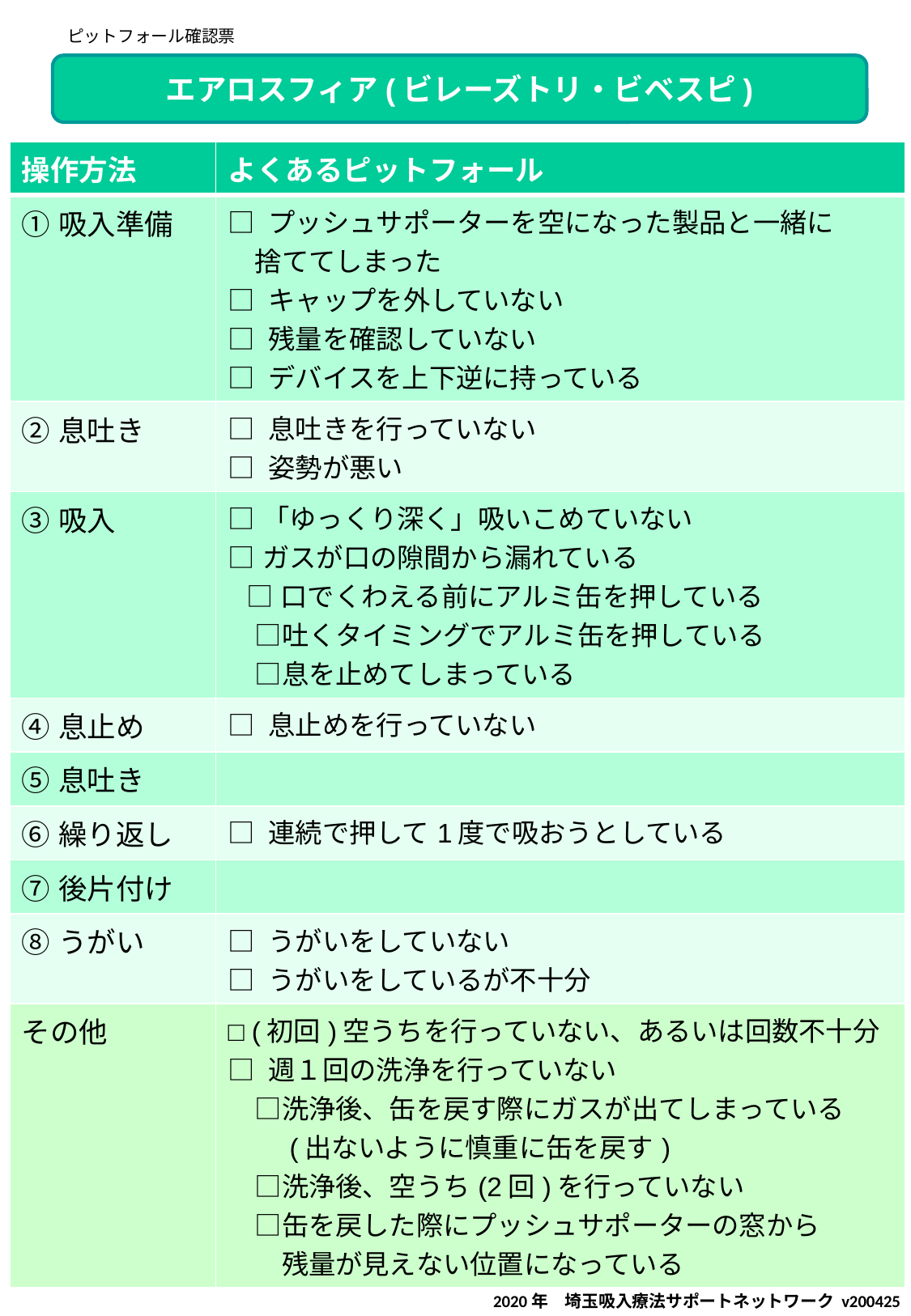

ピットフォール確認票
エアロスフィア(ビレーズトリ・ビベスピ)
| 操作方法 | よくあるピットフォール |
| --- | --- |
| ①吸入準備 | □ プッシュサポーターを空になった製品と一緒に 　捨ててしまった □ キャップを外していない □ 残量を確認していない □ デバイスを上下逆に持っている |
| ②息吐き | □ 息吐きを行っていない □ 姿勢が悪い |
| ③吸入 | □「ゆっくり深く」吸いこめていない □ガスが口の隙間から漏れている □口でくわえる前にアルミ缶を押している 　□吐くタイミングでアルミ缶を押している 　□息を止めてしまっている |
| ④息止め | □ 息止めを行っていない |
| ⑤息吐き |  |
| ⑥繰り返し | □ 連続で押して1度で吸おうとしている |
| ⑦後片付け |  |
| ⑧うがい | □ うがいをしていない □ うがいをしているが不十分 |
| その他 | □ (初回)空うちを行っていない、あるいは回数不十分 □ 週１回の洗浄を行っていない 　□洗浄後、缶を戻す際にガスが出てしまっている 　　(出ないように慎重に缶を戻す) 　□洗浄後、空うち(2回)を行っていない 　□缶を戻した際にプッシュサポーターの窓から 　　残量が見えない位置になっている |
2020年　埼玉吸入療法サポートネットワーク v200425